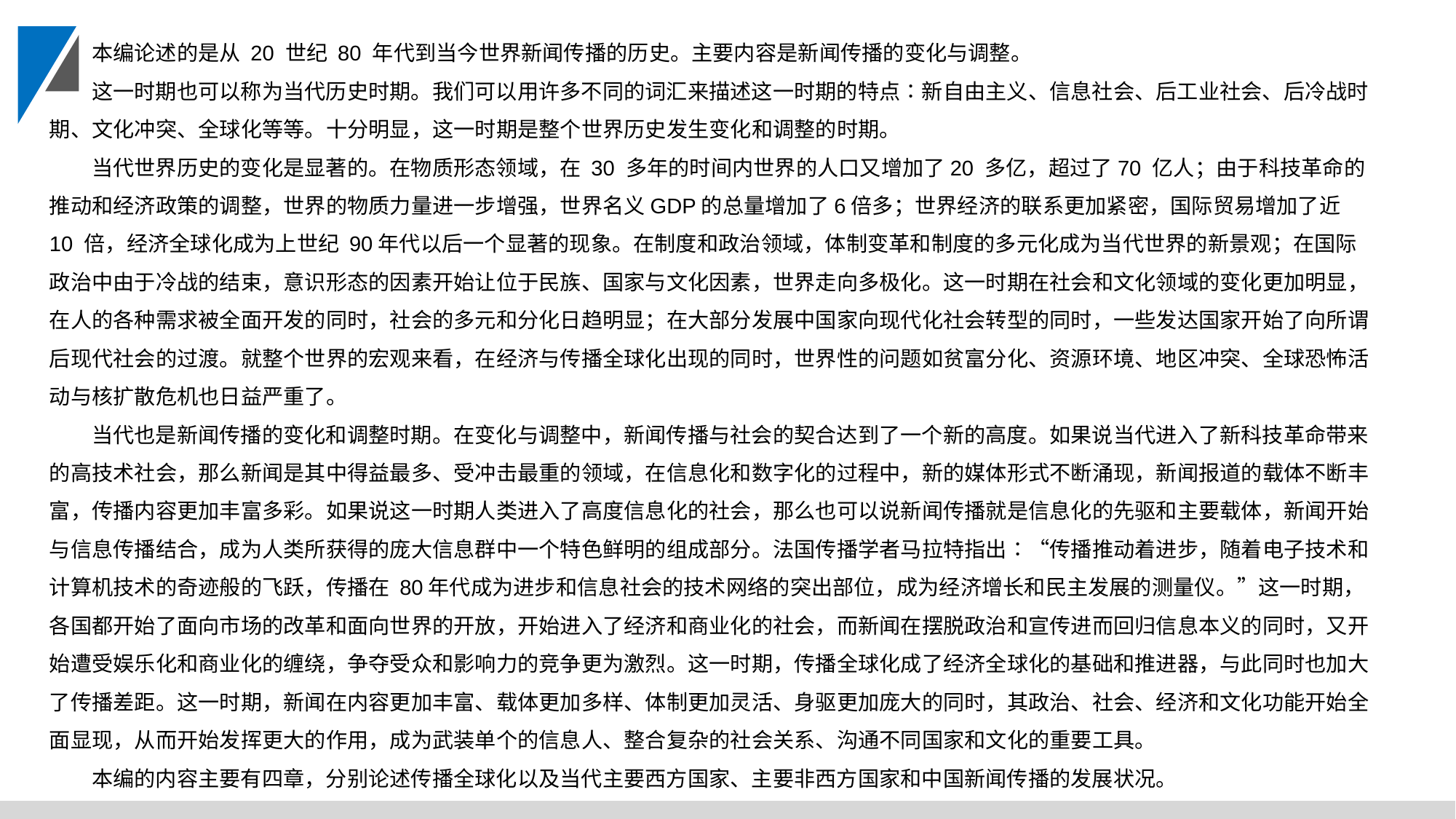

本编论述的是从 20 世纪 80 年代到当今世界新闻传播的历史。主要内容是新闻传播的变化与调整。
这一时期也可以称为当代历史时期。我们可以用许多不同的词汇来描述这一时期的特点∶新自由主义、信息社会、后工业社会、后冷战时期、文化冲突、全球化等等。十分明显，这一时期是整个世界历史发生变化和调整的时期。
当代世界历史的变化是显著的。在物质形态领域，在 30 多年的时间内世界的人口又增加了20 多亿，超过了70 亿人；由于科技革命的推动和经济政策的调整，世界的物质力量进一步增强，世界名义GDP的总量增加了6倍多；世界经济的联系更加紧密，国际贸易增加了近 10 倍，经济全球化成为上世纪 90年代以后一个显著的现象。在制度和政治领域，体制变革和制度的多元化成为当代世界的新景观；在国际政治中由于冷战的结束，意识形态的因素开始让位于民族、国家与文化因素，世界走向多极化。这一时期在社会和文化领域的变化更加明显，在人的各种需求被全面开发的同时，社会的多元和分化日趋明显；在大部分发展中国家向现代化社会转型的同时，一些发达国家开始了向所谓后现代社会的过渡。就整个世界的宏观来看，在经济与传播全球化出现的同时，世界性的问题如贫富分化、资源环境、地区冲突、全球恐怖活动与核扩散危机也日益严重了。
当代也是新闻传播的变化和调整时期。在变化与调整中，新闻传播与社会的契合达到了一个新的高度。如果说当代进入了新科技革命带来的高技术社会，那么新闻是其中得益最多、受冲击最重的领域，在信息化和数字化的过程中，新的媒体形式不断涌现，新闻报道的载体不断丰富，传播内容更加丰富多彩。如果说这一时期人类进入了高度信息化的社会，那么也可以说新闻传播就是信息化的先驱和主要载体，新闻开始与信息传播结合，成为人类所获得的庞大信息群中一个特色鲜明的组成部分。法国传播学者马拉特指出∶“传播推动着进步，随着电子技术和计算机技术的奇迹般的飞跃，传播在 80年代成为进步和信息社会的技术网络的突出部位，成为经济增长和民主发展的测量仪。”这一时期，各国都开始了面向市场的改革和面向世界的开放，开始进入了经济和商业化的社会，而新闻在摆脱政治和宣传进而回归信息本义的同时，又开始遭受娱乐化和商业化的缠绕，争夺受众和影响力的竞争更为激烈。这一时期，传播全球化成了经济全球化的基础和推进器，与此同时也加大了传播差距。这一时期，新闻在内容更加丰富、载体更加多样、体制更加灵活、身驱更加庞大的同时，其政治、社会、经济和文化功能开始全面显现，从而开始发挥更大的作用，成为武装单个的信息人、整合复杂的社会关系、沟通不同国家和文化的重要工具。
本编的内容主要有四章，分别论述传播全球化以及当代主要西方国家、主要非西方国家和中国新闻传播的发展状况。